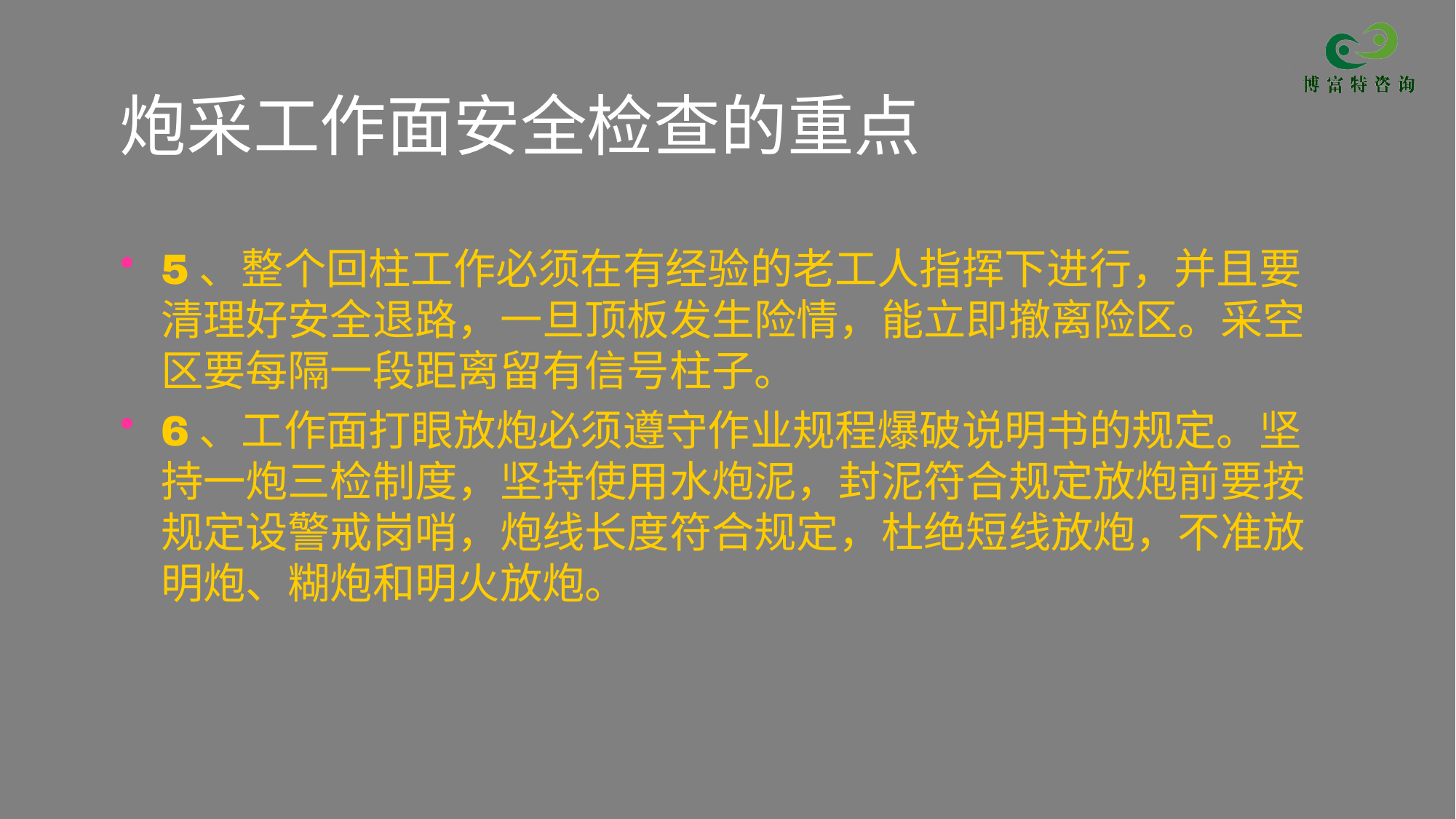

# 炮采工作面安全检查的重点
5、整个回柱工作必须在有经验的老工人指挥下进行，并且要清理好安全退路，一旦顶板发生险情，能立即撤离险区。采空区要每隔一段距离留有信号柱子。
6、工作面打眼放炮必须遵守作业规程爆破说明书的规定。坚持一炮三检制度，坚持使用水炮泥，封泥符合规定放炮前要按规定设警戒岗哨，炮线长度符合规定，杜绝短线放炮，不准放明炮、糊炮和明火放炮。